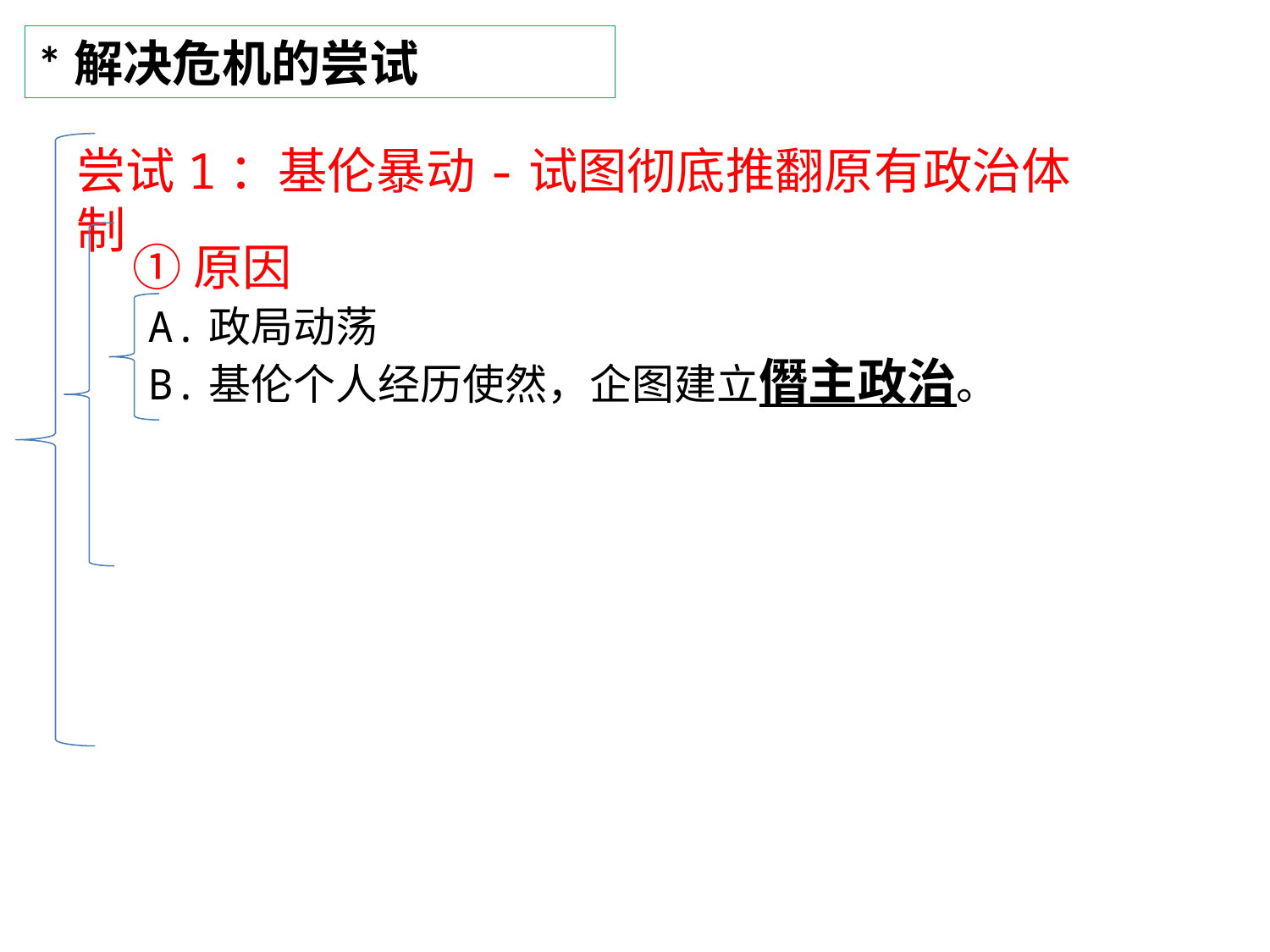

*解决危机的尝试

尝试1：基伦暴动-试图彻底推翻原有政治体制

①原因

A.政局动荡
B.基伦个人经历使然，企图建立僭主政治。